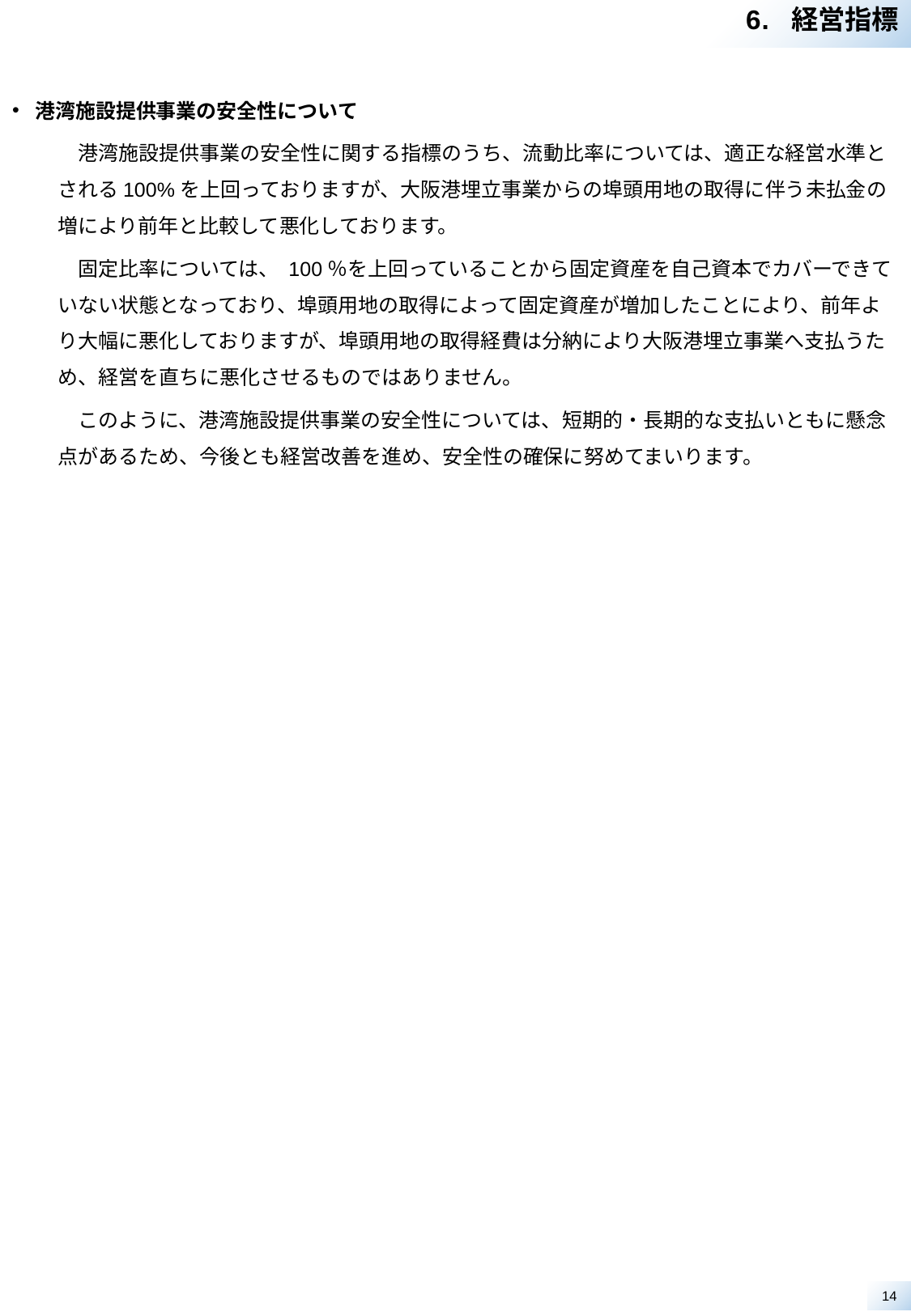

経営指標
港湾施設提供事業の安全性について
　港湾施設提供事業の安全性に関する指標のうち、流動比率については、適正な経営水準とされる100%を上回っておりますが、大阪港埋立事業からの埠頭用地の取得に伴う未払金の増により前年と比較して悪化しております。
　固定比率については、 100％を上回っていることから固定資産を自己資本でカバーできていない状態となっており、埠頭用地の取得によって固定資産が増加したことにより、前年より大幅に悪化しておりますが、埠頭用地の取得経費は分納により大阪港埋立事業へ支払うため、経営を直ちに悪化させるものではありません。
　このように、港湾施設提供事業の安全性については、短期的・長期的な支払いともに懸念点があるため、今後とも経営改善を進め、安全性の確保に努めてまいります。

14